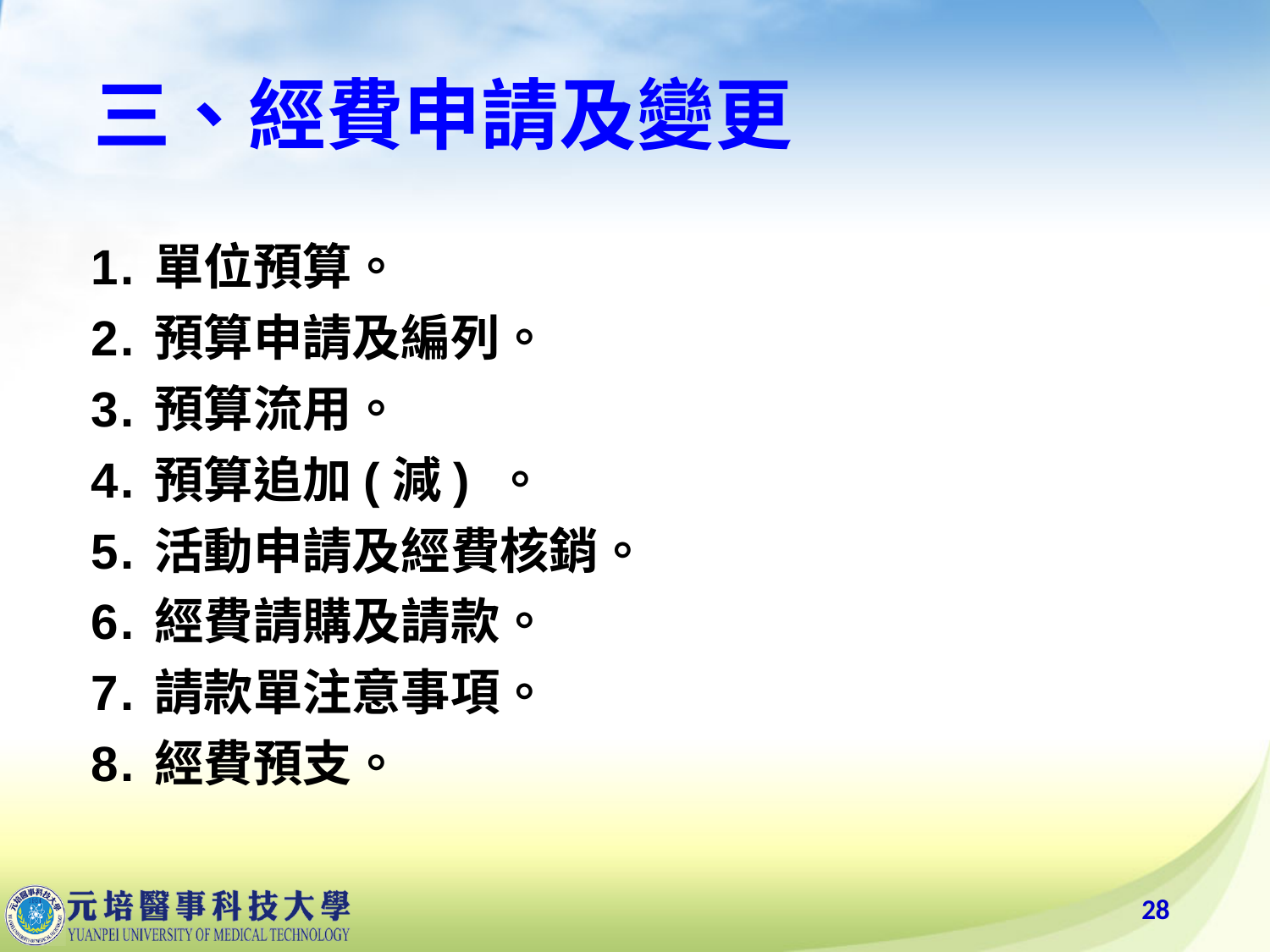

# 三、經費申請及變更
單位預算。
預算申請及編列。
預算流用。
預算追加(減) 。
活動申請及經費核銷。
經費請購及請款。
請款單注意事項。
經費預支。
28